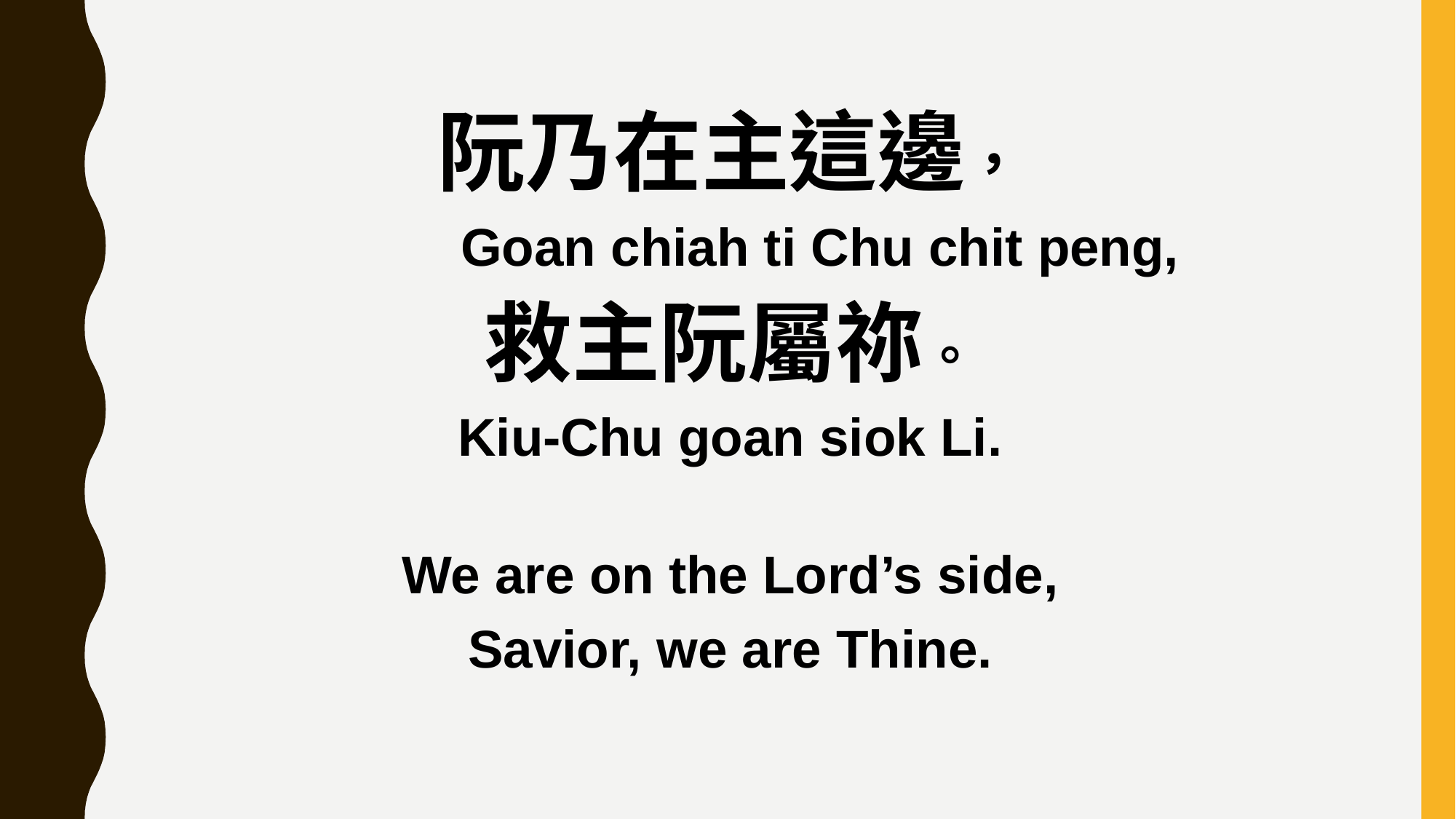

阮乃在主這邊，
                      Goan chiah ti Chu chit peng,
救主阮屬祢。
Kiu-Chu goan siok Li.

We are on the Lord’s side,
Savior, we are Thine.